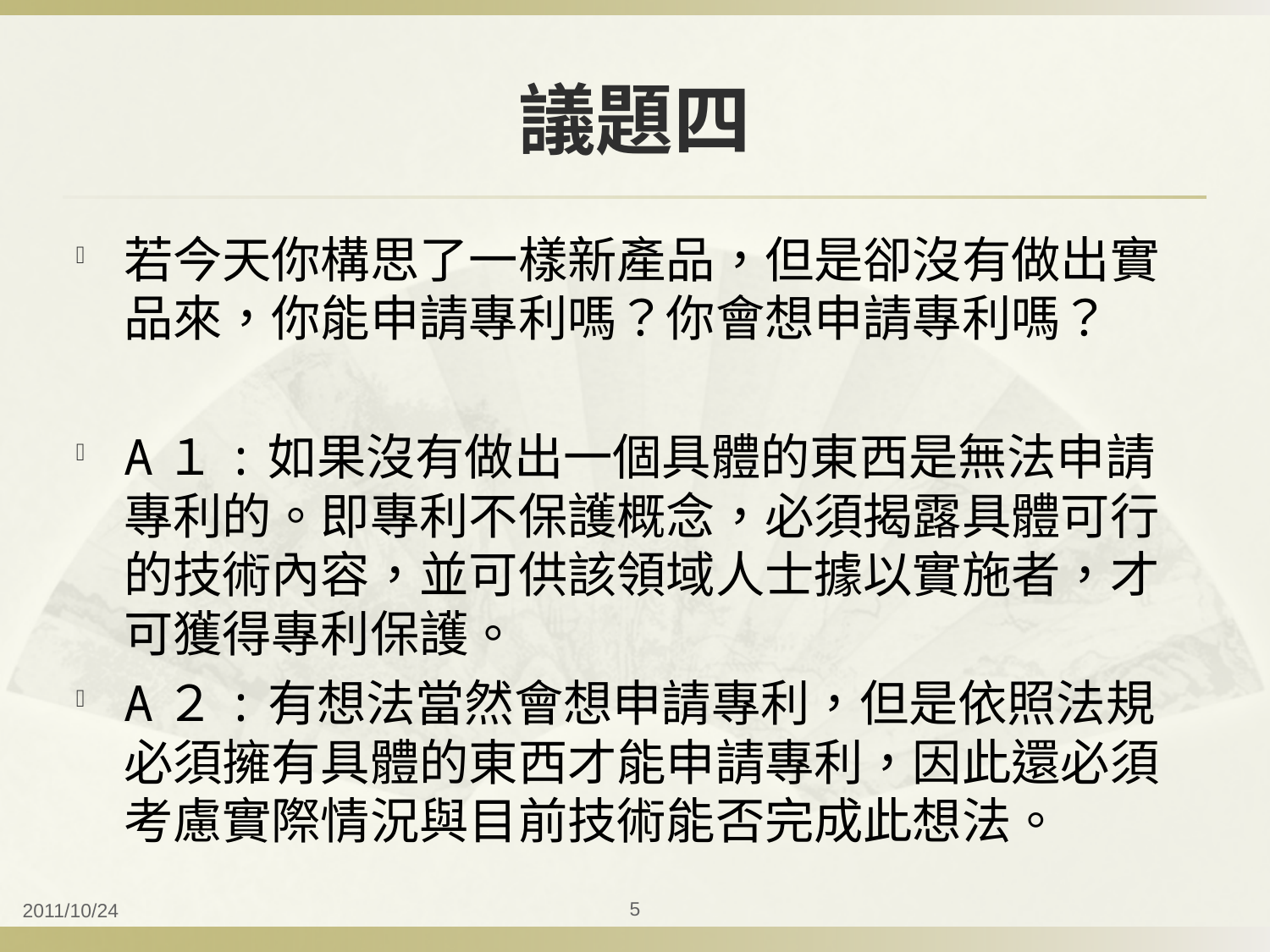

# 議題四
若今天你構思了一樣新產品，但是卻沒有做出實品來，你能申請專利嗎？你會想申請專利嗎？

A１:如果沒有做出一個具體的東西是無法申請專利的。即專利不保護概念，必須揭露具體可行的技術內容，並可供該領域人士據以實施者，才可獲得專利保護。
A２:有想法當然會想申請專利，但是依照法規必須擁有具體的東西才能申請專利，因此還必須考慮實際情況與目前技術能否完成此想法。

2011/10/24
5